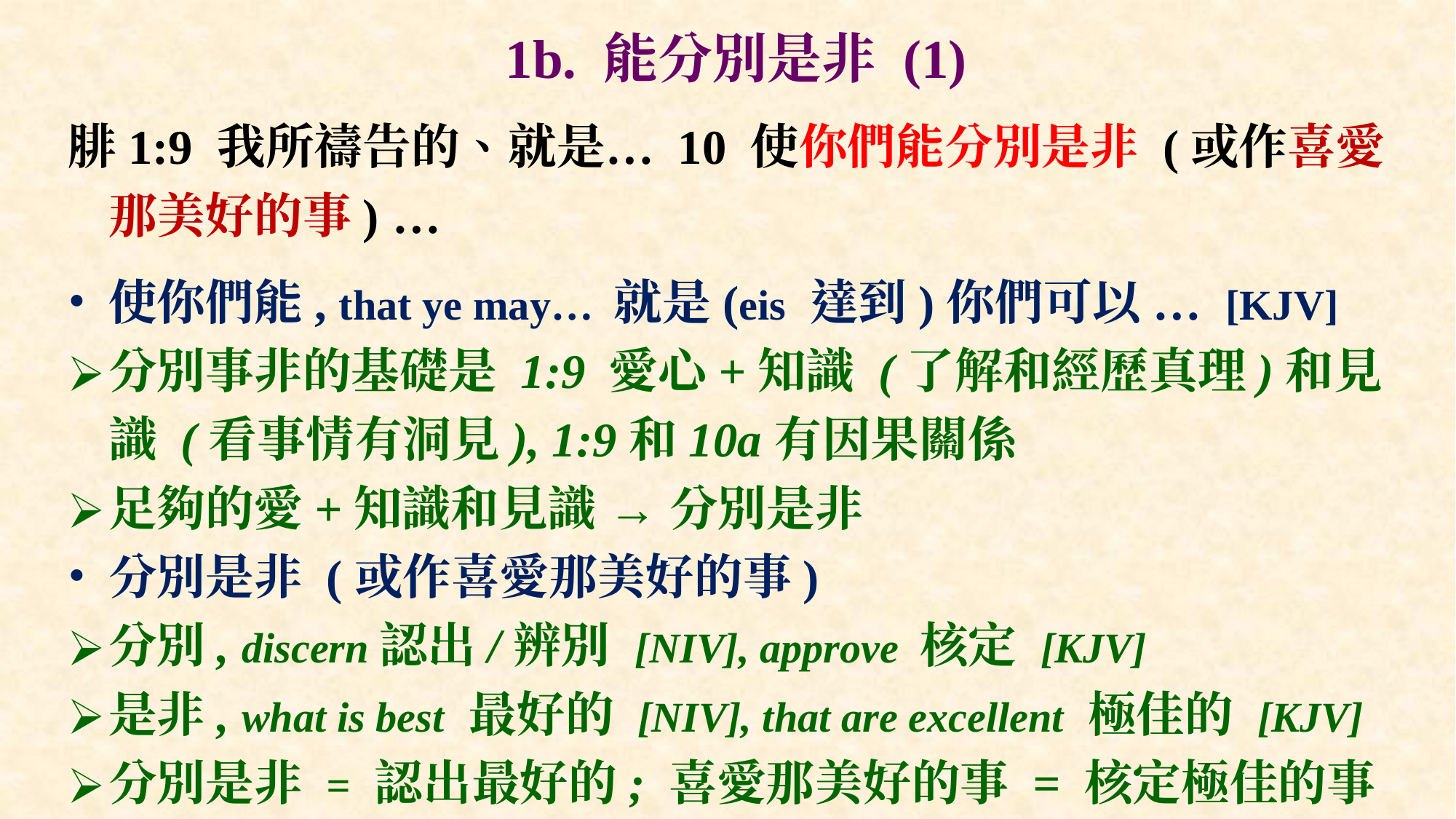

# 1b. 能分別是非 (1)
腓1:9 我所禱告的、就是… 10 使你們能分別是非 (或作喜愛那美好的事) …
使你們能, that ye may… 就是(eis 達到)你們可以 … [KJV]
分別事非的基礎是 1:9 愛心+知識 (了解和經歷真理)和見識 (看事情有洞見), 1:9和10a有因果關係
足夠的愛+知識和見識 → 分別是非
分別是非 (或作喜愛那美好的事)
分別, discern認出/辨別 [NIV], approve 核定 [KJV]
是非, what is best 最好的 [NIV], that are excellent 極佳的 [KJV]
分別是非 = 認出最好的; 喜愛那美好的事 = 核定極佳的事
不僅是辨別對與錯, 也是認出真正最重要的價值